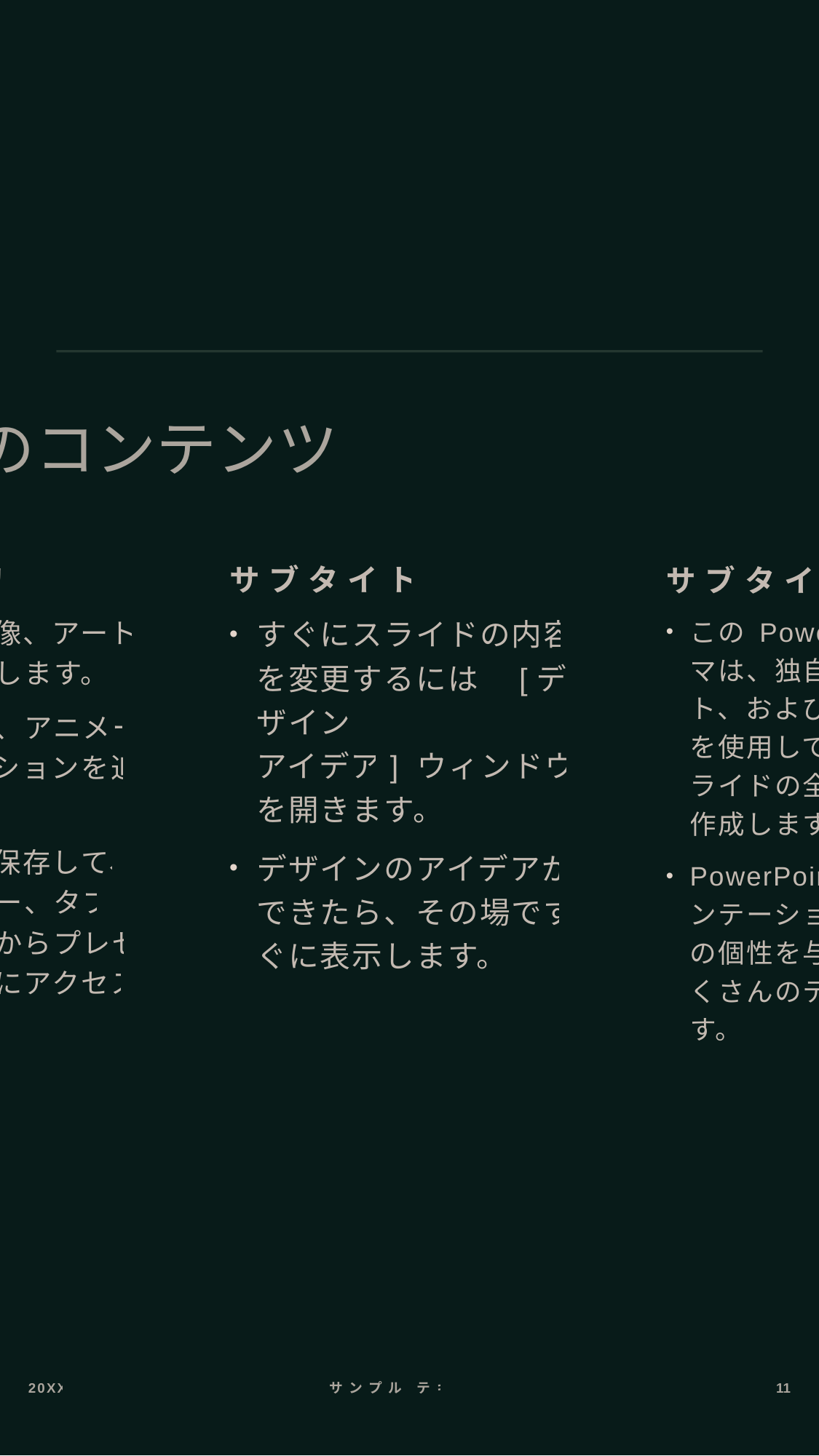

# その他のコンテンツ
サブタイトル
サブタイトル
サブタイトル
すぐにスライドの内容を変更するには、[デザイン
アイデア] ウィンドウを開きます。
デザインのアイデアができたら、その場ですぐに表示します。
この PowerPoint のテーマは、独自の色、フォント、および効果のセットを使用して、これらのスライドの全体的な外観を作成します。
PowerPoint には、プレゼンテーションにぴったりの個性を与えるためのたくさんのテーマがあります。
テキスト、画像、アート、ビデオを追加します。
画面切り替え、アニメーション、モーションを追加します。
OneDrive に保存して、コンピューター、タブレット、電話からプレゼンテーションにアクセスします。
20XX
サンプル テキスト
11